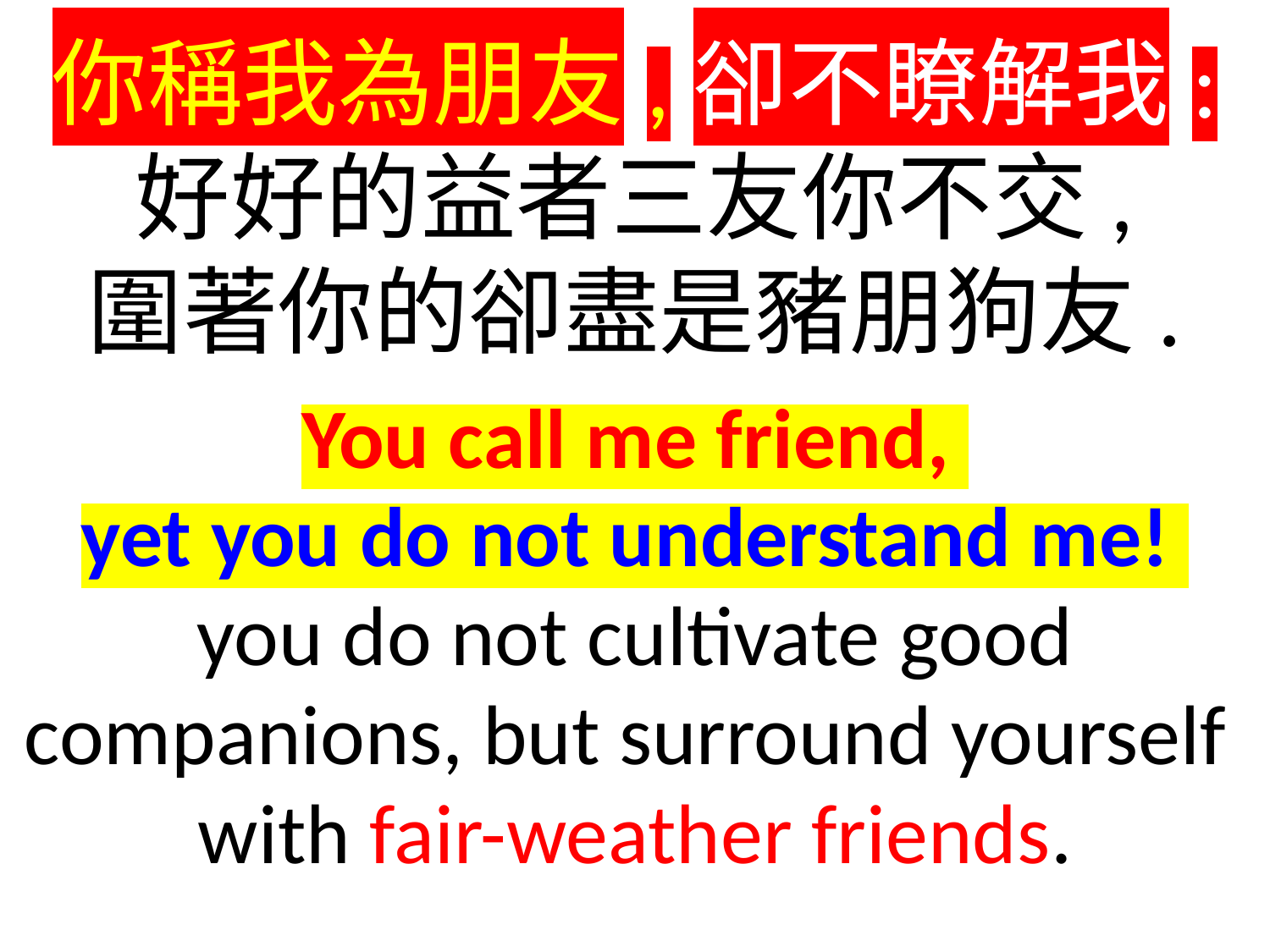

你稱我為朋友,卻不瞭解我:
好好的益者三友你不交,
圍著你的卻盡是豬朋狗友.
You call me friend,
yet you do not understand me!
you do not cultivate good companions, but surround yourself
with fair-weather friends.